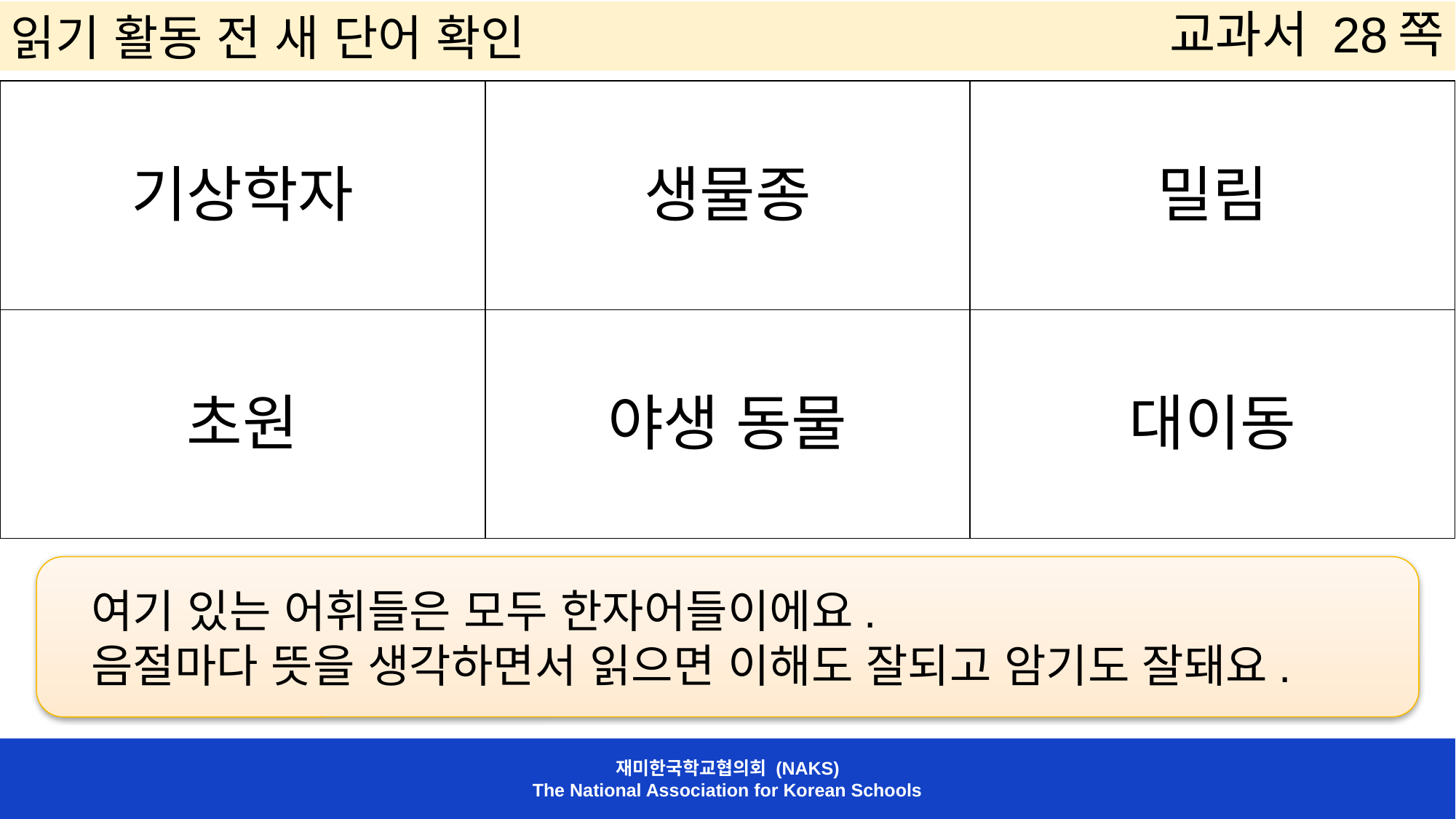

읽기 활동 전 새 단어 확인
교과서 28쪽
| 기상학자 | 생물종 | 밀림 |
| --- | --- | --- |
| 초원 | 야생 동물 | 대이동 |
  여기 있는 어휘들은 모두 한자어들이에요.
  음절마다 뜻을 생각하면서 읽으면 이해도 잘되고 암기도 잘돼요.
재미한국학교협의회 (NAKS)
The National Association for Korean Schools